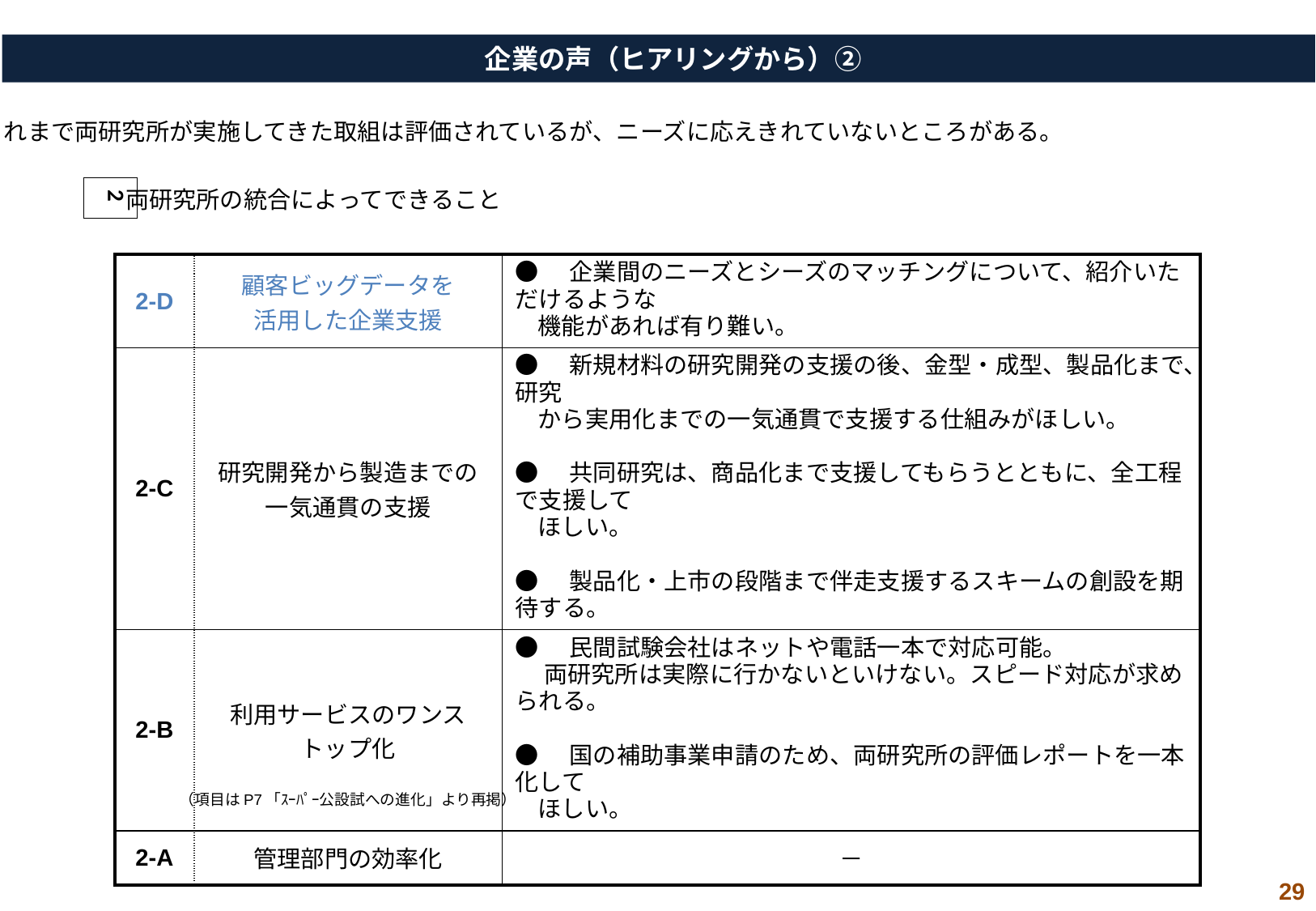

企業の声（ヒアリングから）②
これまで両研究所が実施してきた取組は評価されているが、ニーズに応えきれていないところがある。
2
両研究所の統合によってできること
| 2-D | 顧客ビッグデータを 活用した企業支援 | ●　企業間のニーズとシーズのマッチングについて、紹介いただけるような 機能があれば有り難い。 |
| --- | --- | --- |
| 2-C | 研究開発から製造までの 一気通貫の支援 | ●　新規材料の研究開発の支援の後、金型・成型、製品化まで、研究 から実用化までの一気通貫で支援する仕組みがほしい。　 ●　共同研究は、商品化まで支援してもらうとともに、全工程で支援して ほしい。 　　　 ●　製品化・上市の段階まで伴走支援するスキームの創設を期待する。 |
| 2-B | 利用サービスのワンストップ化 | ●　民間試験会社はネットや電話一本で対応可能。 　 両研究所は実際に行かないといけない。スピード対応が求められる。 　　　　　　　　 ●　国の補助事業申請のため、両研究所の評価レポートを一本化して ほしい。 |
| 2-A | 管理部門の効率化 | － |
（項目はP7「ｽｰﾊﾟｰ公設試への進化」より再掲）
29